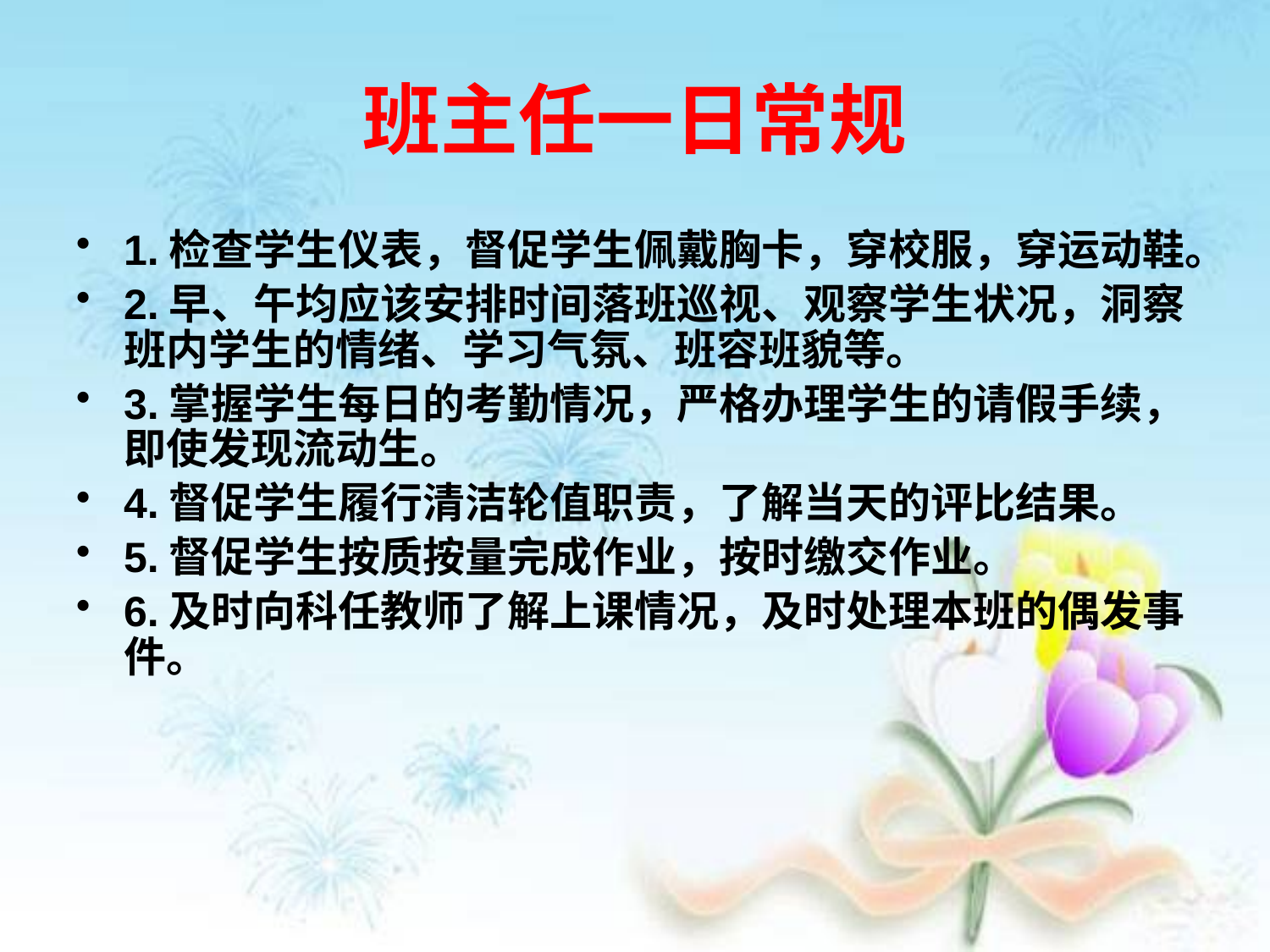

# 班主任一日常规
1.检查学生仪表，督促学生佩戴胸卡，穿校服，穿运动鞋。
2.早、午均应该安排时间落班巡视、观察学生状况，洞察班内学生的情绪、学习气氛、班容班貌等。
3.掌握学生每日的考勤情况，严格办理学生的请假手续，即使发现流动生。
4.督促学生履行清洁轮值职责，了解当天的评比结果。
5.督促学生按质按量完成作业，按时缴交作业。
6.及时向科任教师了解上课情况，及时处理本班的偶发事件。